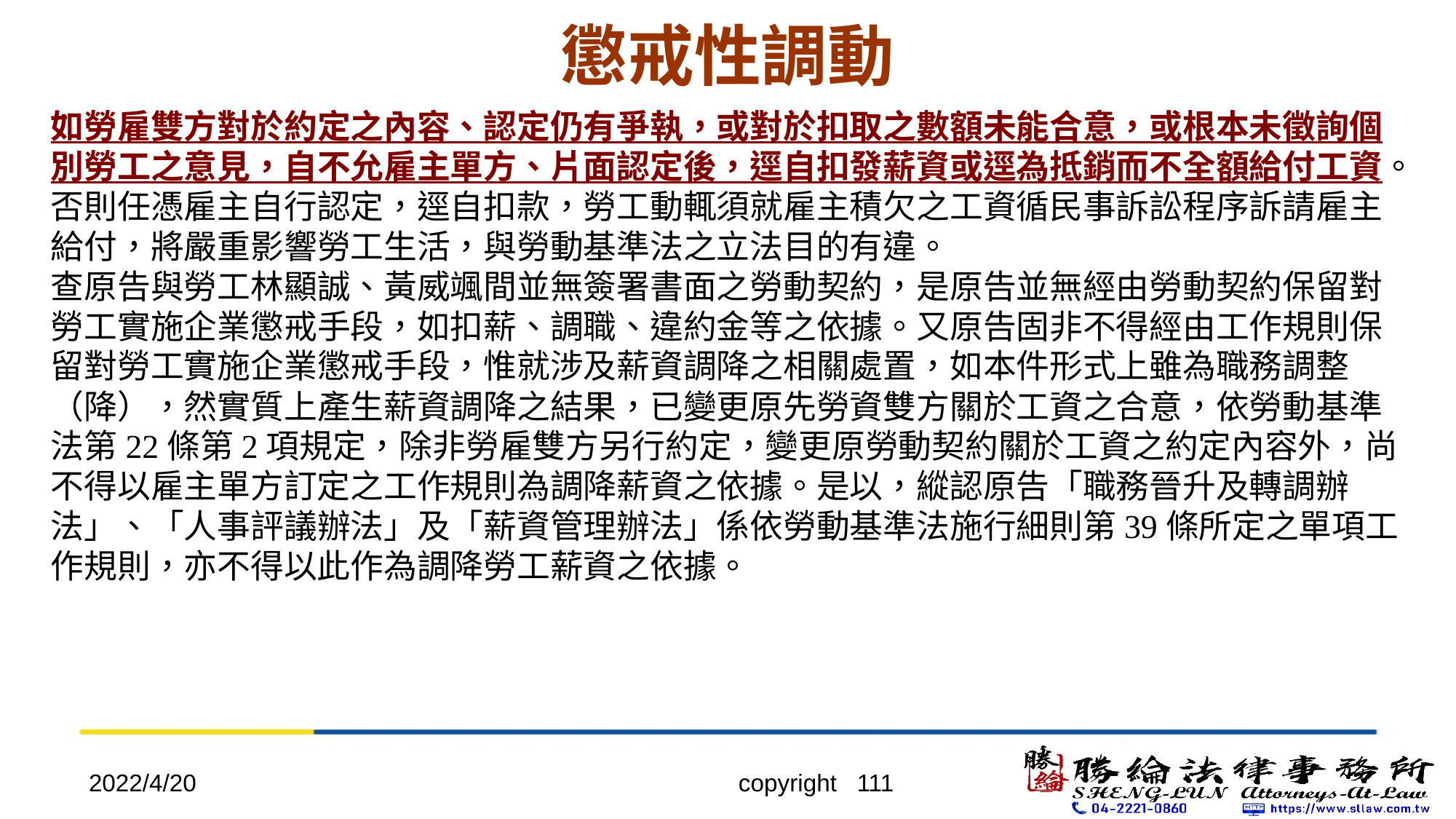

# 懲戒性調動
如勞雇雙方對於約定之內容、認定仍有爭執，或對於扣取之數額未能合意，或根本未徵詢個別勞工之意見，自不允雇主單方、片面認定後，逕自扣發薪資或逕為抵銷而不全額給付工資。否則任憑雇主自行認定，逕自扣款，勞工動輒須就雇主積欠之工資循民事訴訟程序訴請雇主給付，將嚴重影響勞工生活，與勞動基準法之立法目的有違。
查原告與勞工林顯誠、黃威颯間並無簽署書面之勞動契約，是原告並無經由勞動契約保留對勞工實施企業懲戒手段，如扣薪、調職、違約金等之依據。又原告固非不得經由工作規則保留對勞工實施企業懲戒手段，惟就涉及薪資調降之相關處置，如本件形式上雖為職務調整（降），然實質上產生薪資調降之結果，已變更原先勞資雙方關於工資之合意，依勞動基準法第22條第2項規定，除非勞雇雙方另行約定，變更原勞動契約關於工資之約定內容外，尚不得以雇主單方訂定之工作規則為調降薪資之依據。是以，縱認原告「職務晉升及轉調辦法」、「人事評議辦法」及「薪資管理辦法」係依勞動基準法施行細則第39條所定之單項工作規則，亦不得以此作為調降勞工薪資之依據。

2022/4/20
copyright   111